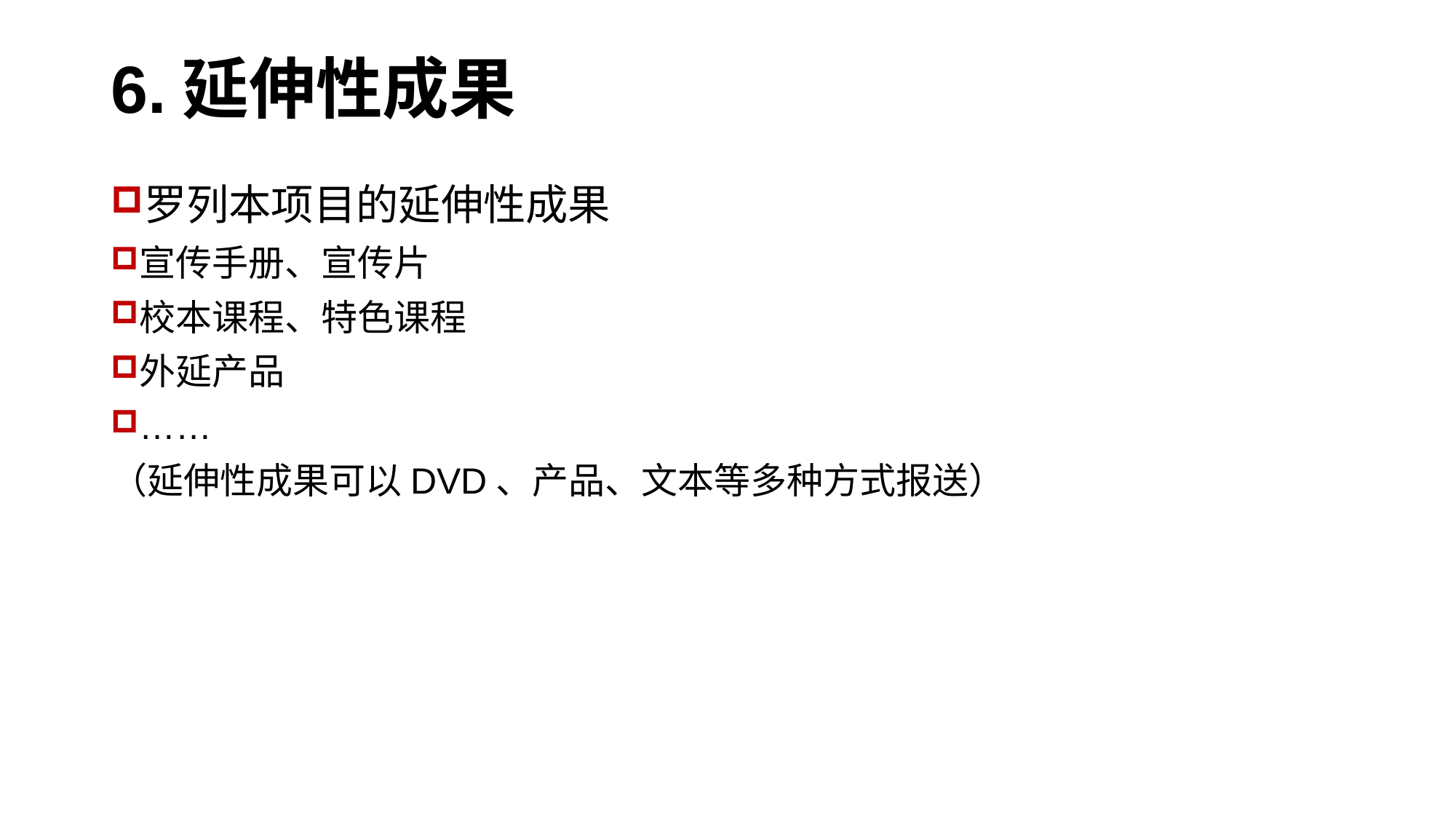

# 6.延伸性成果
罗列本项目的延伸性成果
宣传手册、宣传片
校本课程、特色课程
外延产品
……
（延伸性成果可以DVD、产品、文本等多种方式报送）